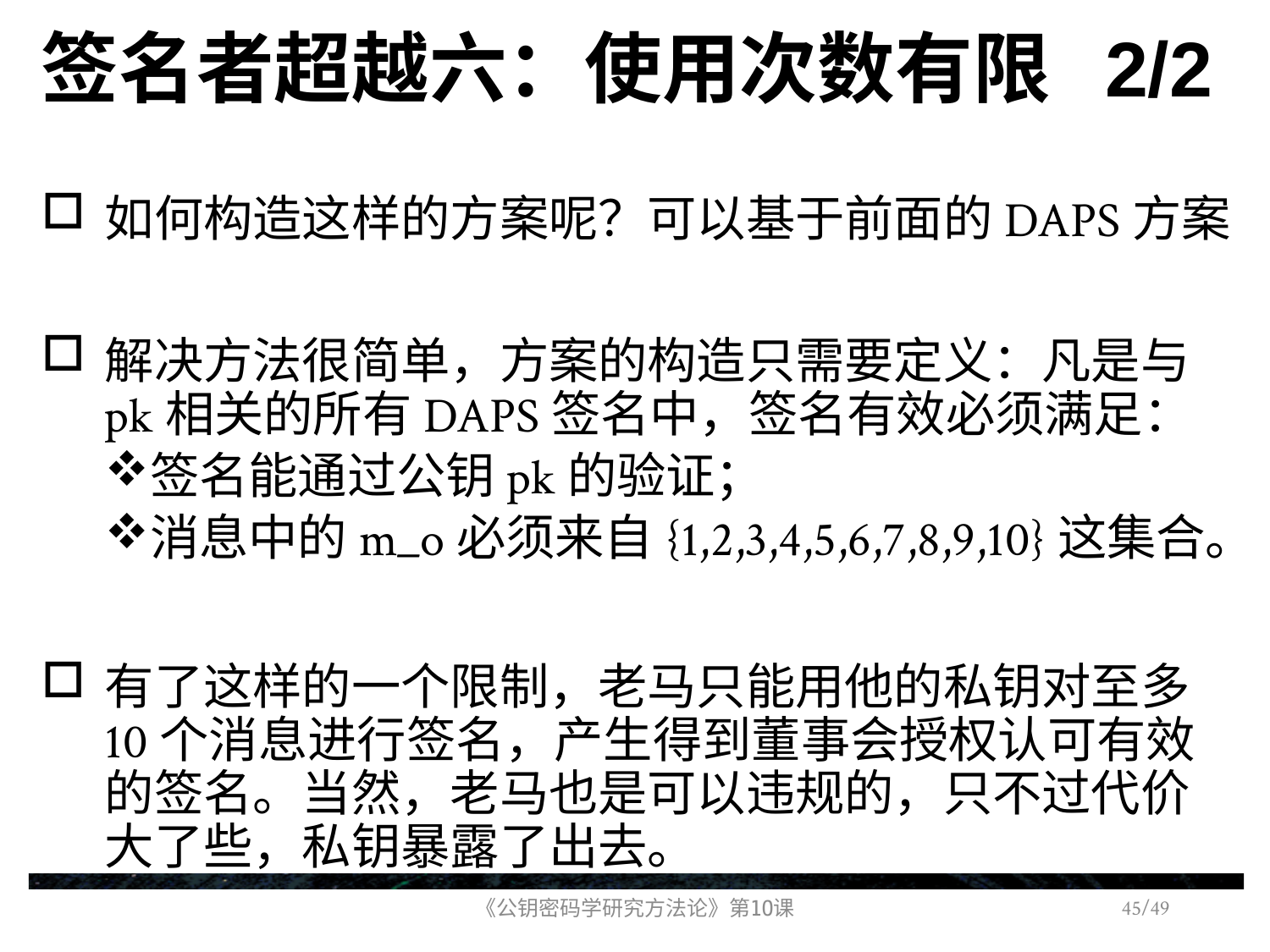

# 签名者超越六：使用次数有限  2/2
如何构造这样的方案呢？可以基于前面的DAPS方案

解决方法很简单，方案的构造只需要定义：凡是与pk相关的所有DAPS签名中，签名有效必须满足：
签名能通过公钥pk的验证；
消息中的m_o必须来自{1,2,3,4,5,6,7,8,9,10}这集合。

有了这样的一个限制，老马只能用他的私钥对至多10个消息进行签名，产生得到董事会授权认可有效的签名。当然，老马也是可以违规的，只不过代价大了些，私钥暴露了出去。
《公钥密码学研究方法论》第10课
45/49